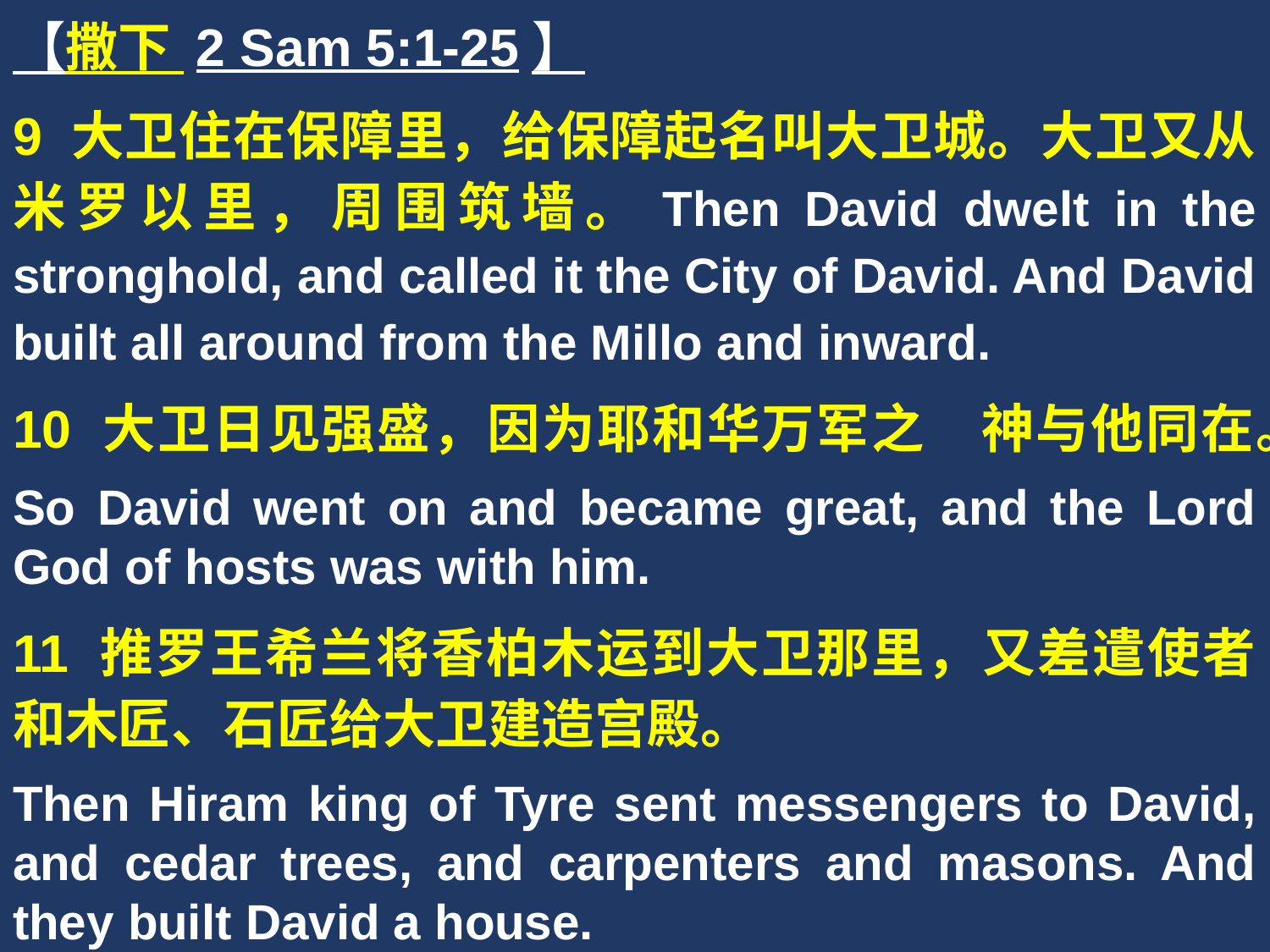

【撒下 2 Sam 5:1-25】
9 大卫住在保障里，给保障起名叫大卫城。大卫又从米罗以里，周围筑墙。Then David dwelt in the stronghold, and called it the City of David. And David built all around from the Millo and inward.
10 大卫日见强盛，因为耶和华万军之　神与他同在。
So David went on and became great, and the Lord God of hosts was with him.
11 推罗王希兰将香柏木运到大卫那里，又差遣使者和木匠、石匠给大卫建造宫殿。
Then Hiram king of Tyre sent messengers to David, and cedar trees, and carpenters and masons. And they built David a house.